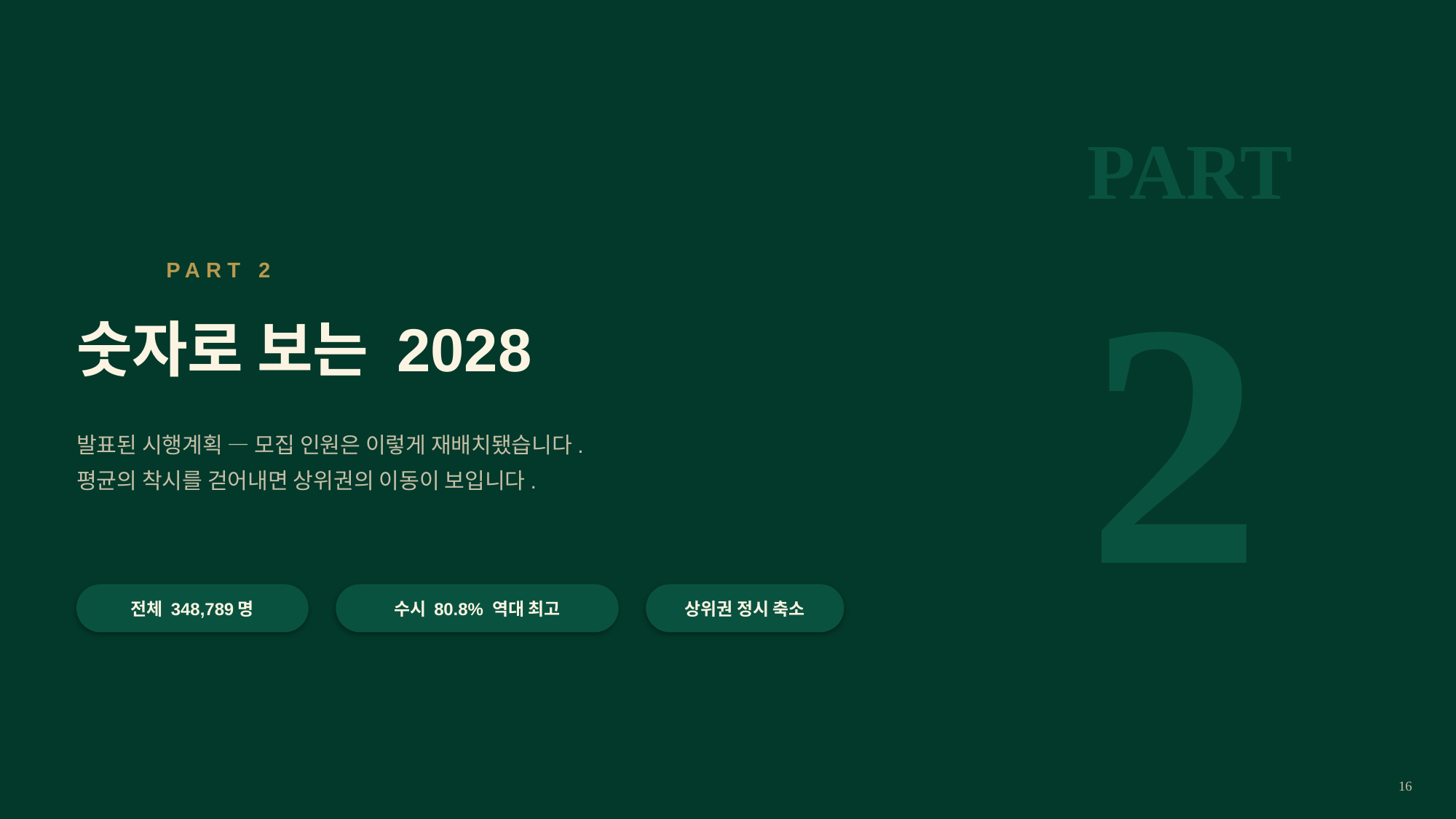

PART
2
PART 2
숫자로 보는 2028
발표된 시행계획 — 모집 인원은 이렇게 재배치됐습니다.
평균의 착시를 걷어내면 상위권의 이동이 보입니다.
전체 348,789명
수시 80.8% 역대 최고
상위권 정시 축소
16